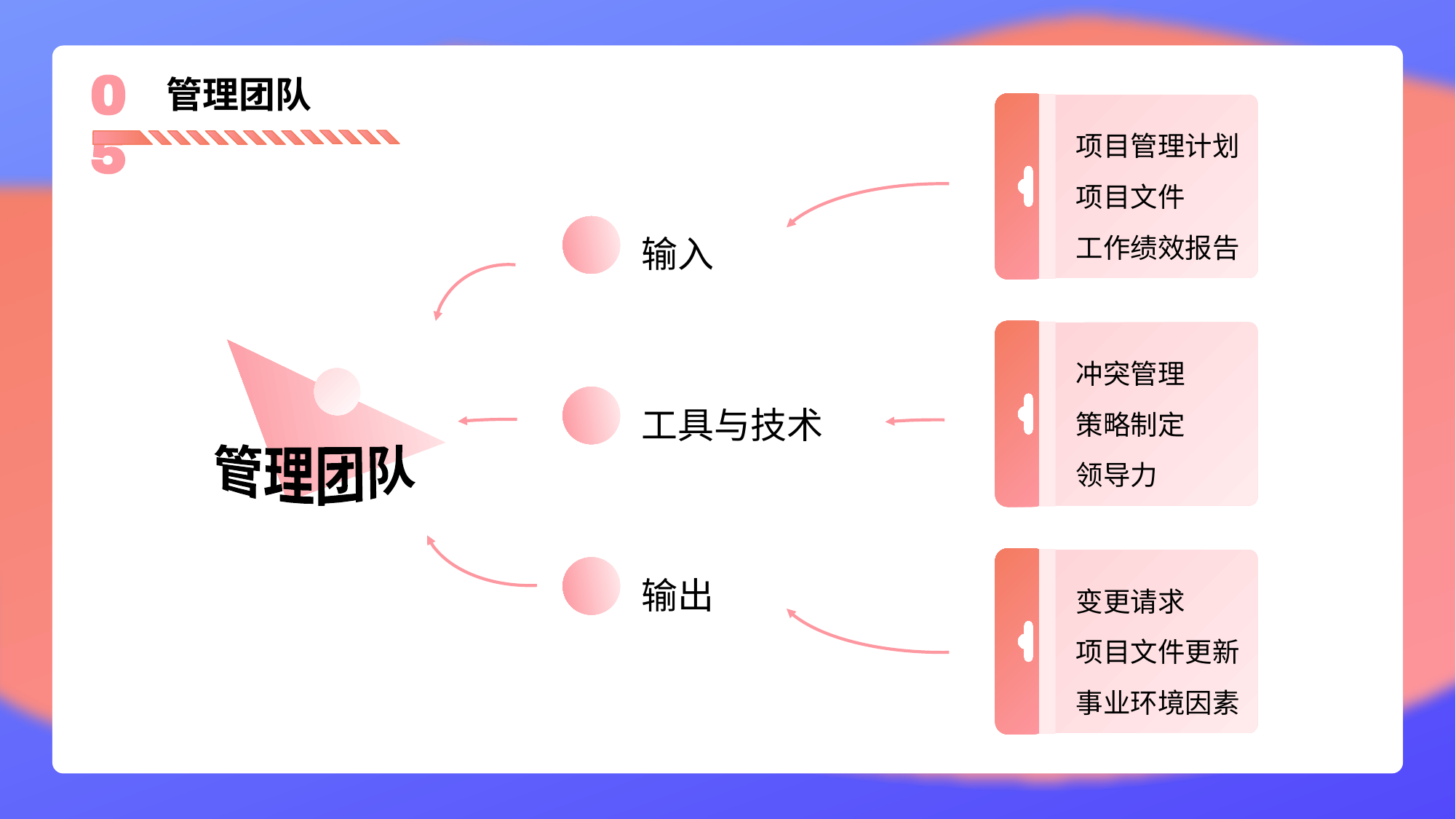

识别和记录项目角色、职责、所需技能、报告关系的过程。主要作用：建立项目角色与职责、资源分解结构，以及制订团队人员招募 和遣散计划。
05
管理团队

项目管理计划
项目文件
工作绩效报告

输入

管理团队

冲突管理
策略制定
领导力
工具与技术

输出

变更请求
项目文件更新
事业环境因素